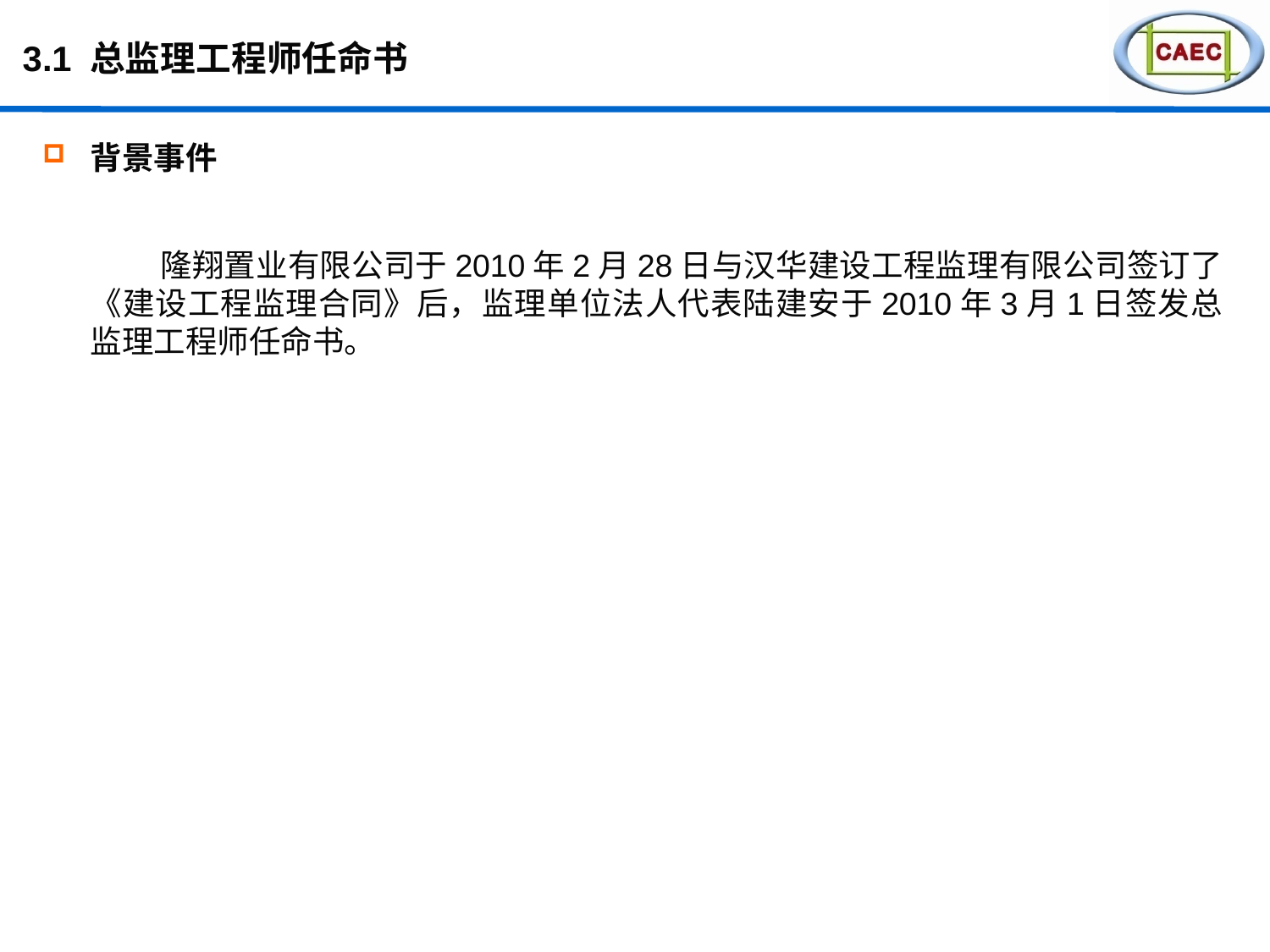

# 3.1 总监理工程师任命书
背景事件

隆翔置业有限公司于2010年2月28日与汉华建设工程监理有限公司签订了《建设工程监理合同》后，监理单位法人代表陆建安于2010年3月1日签发总监理工程师任命书。